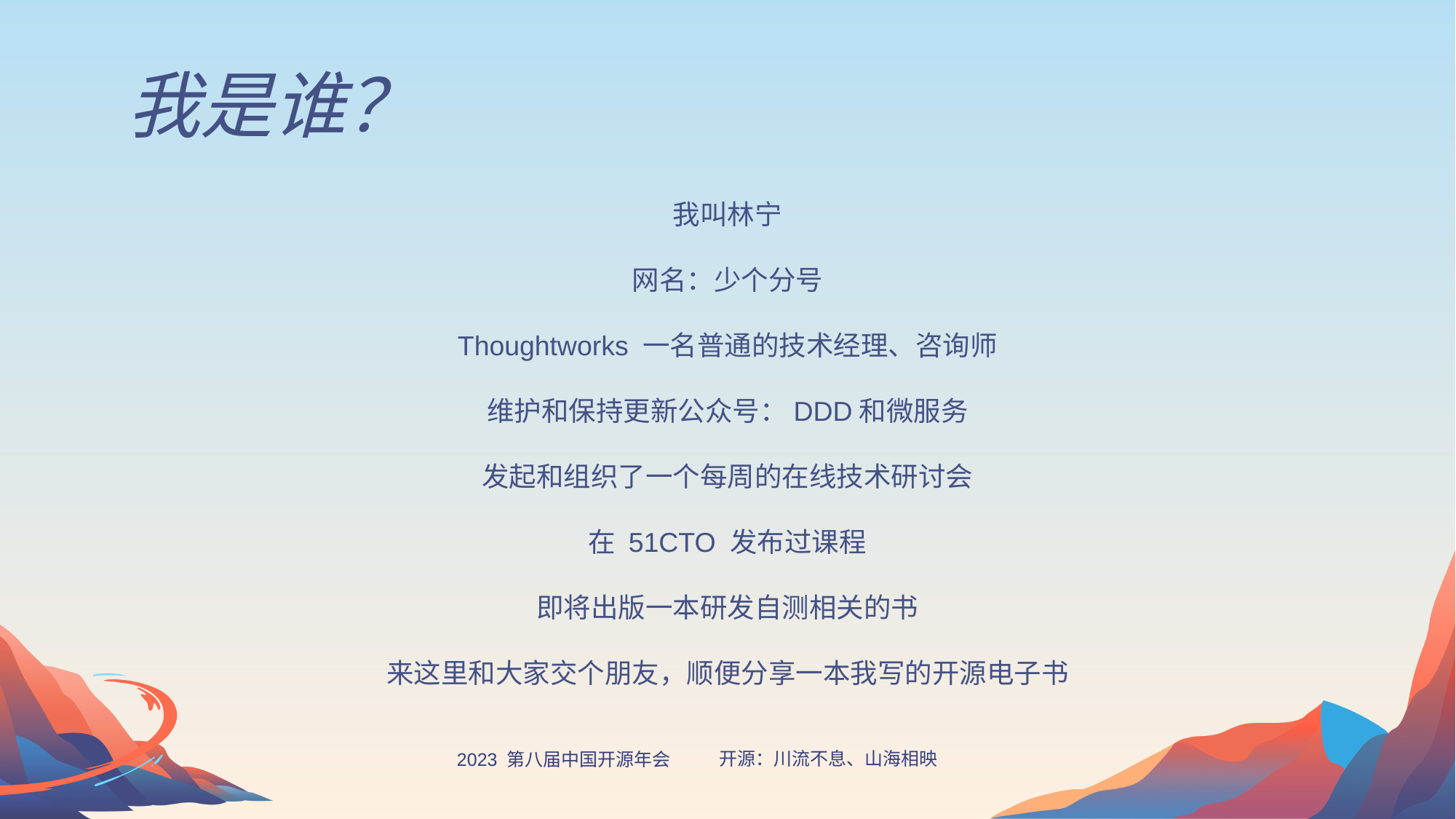

我是谁？
我叫林宁
网名：少个分号
Thoughtworks 一名普通的技术经理、咨询师
维护和保持更新公众号：DDD和微服务
发起和组织了一个每周的在线技术研讨会
在 51CTO 发布过课程
即将出版一本研发自测相关的书
来这里和大家交个朋友，顺便分享一本我写的开源电子书